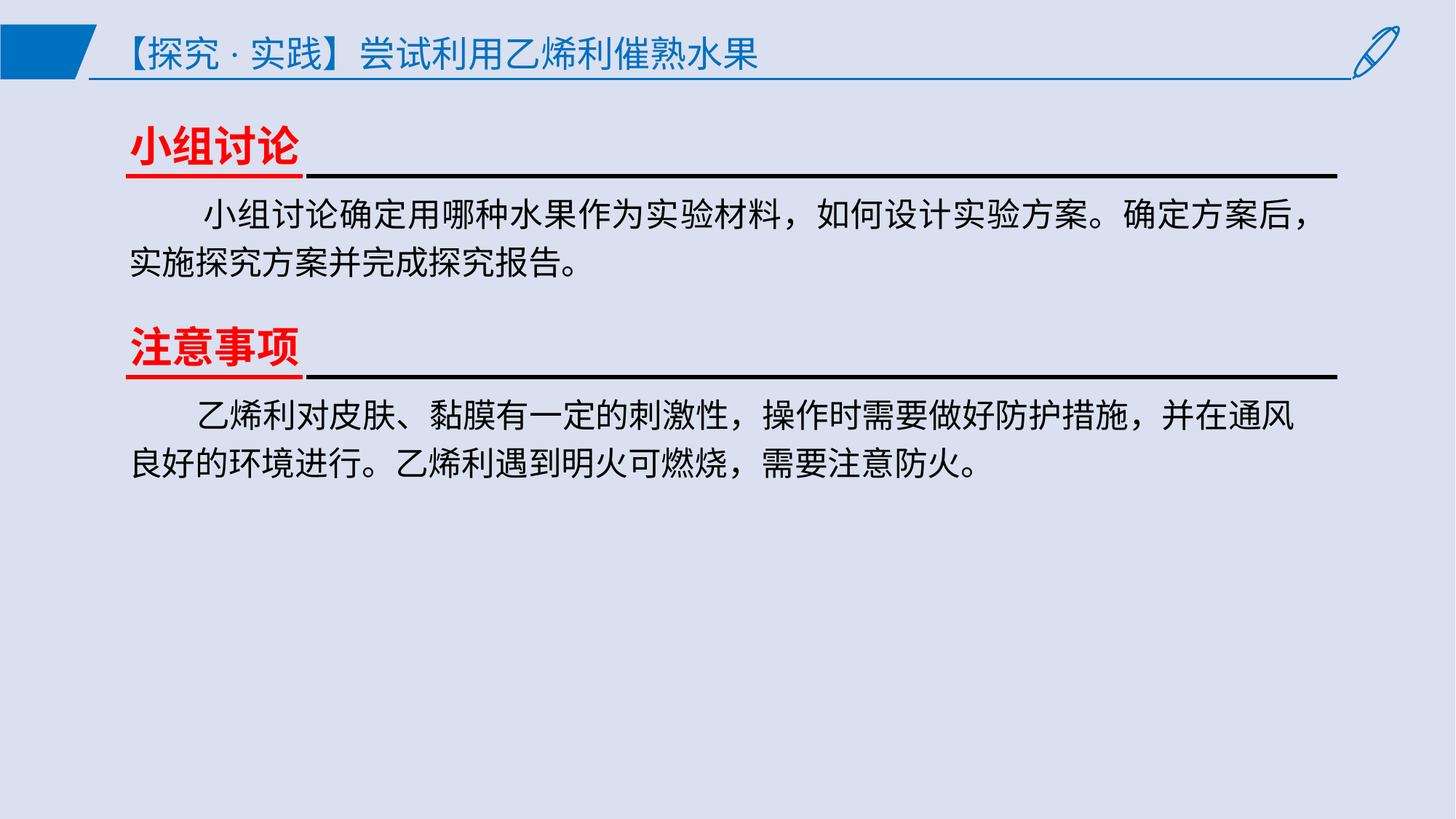

# 【探究·实践】尝试利用乙烯利催熟水果
小组讨论
        小组讨论确定用哪种水果作为实验材料，如何设计实验方案。确定方案后，实施探究方案并完成探究报告。
注意事项
        乙烯利对皮肤、黏膜有一定的刺激性，操作时需要做好防护措施，并在通风良好的环境进行。乙烯利遇到明火可燃烧，需要注意防火。